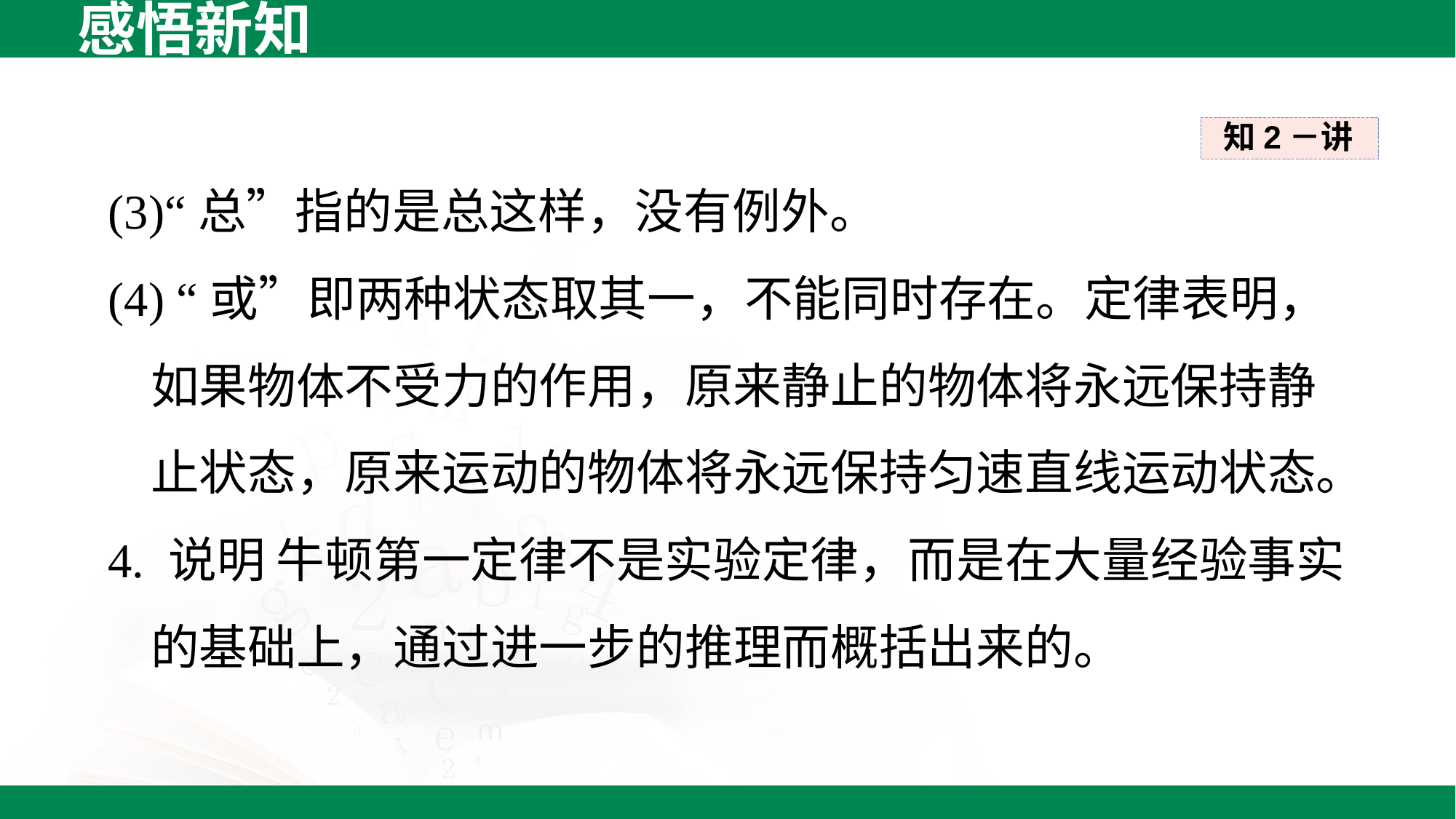

感悟新知
知2－讲

(3)“总”指的是总这样，没有例外。
(4) “或”即两种状态取其一，不能同时存在。定律表明，如果物体不受力的作用，原来静止的物体将永远保持静止状态，原来运动的物体将永远保持匀速直线运动状态。
4. 说明 牛顿第一定律不是实验定律，而是在大量经验事实的基础上，通过进一步的推理而概括出来的。